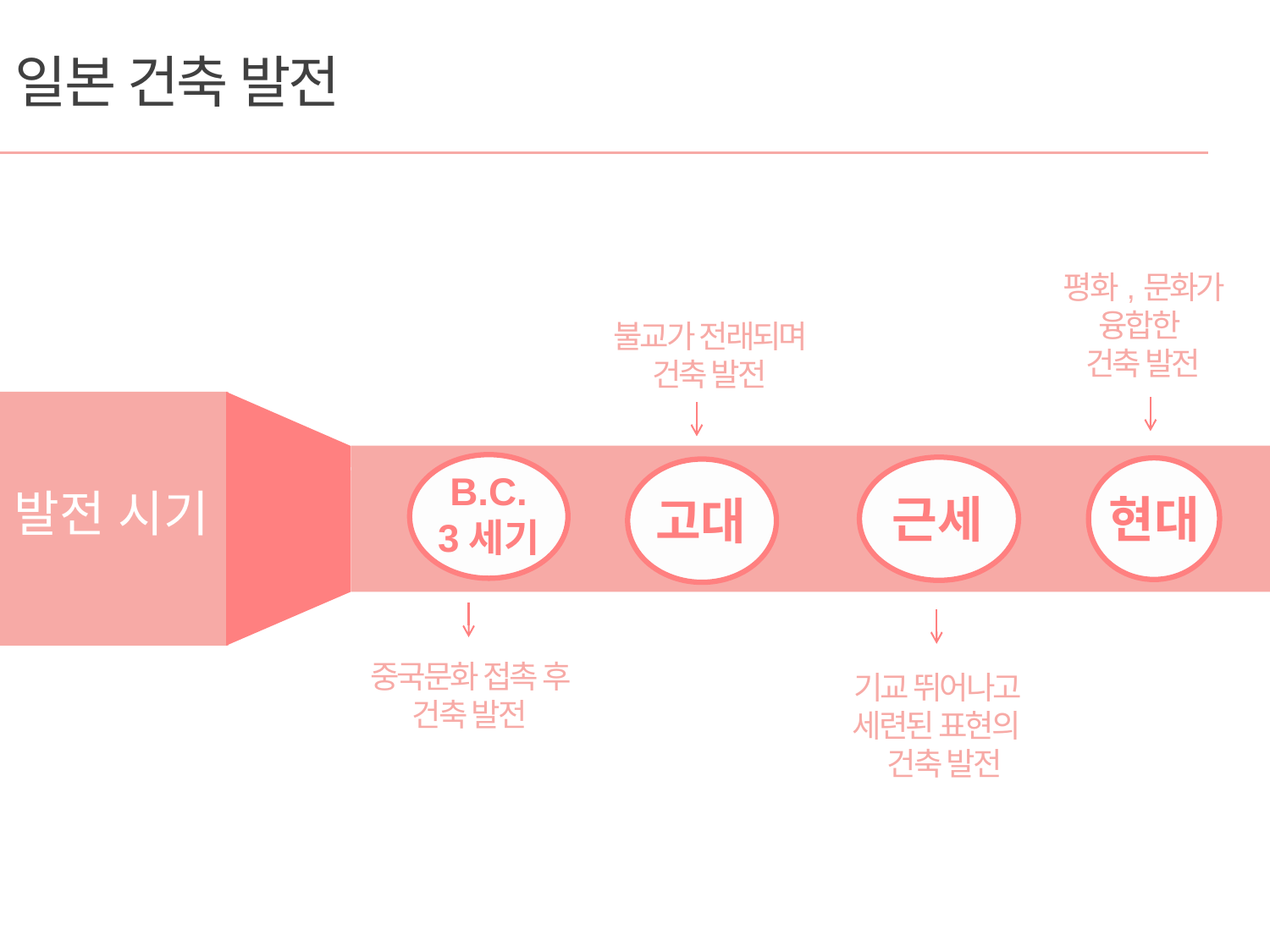

일본 건축 발전
평화,문화가 융합한
건축 발전

불교가 전래되며 건축 발전

B.C.
3세기

근세

현대

고대
발전 시기
중국문화 접촉 후 건축 발전
기교 뛰어나고 세련된 표현의
 건축 발전